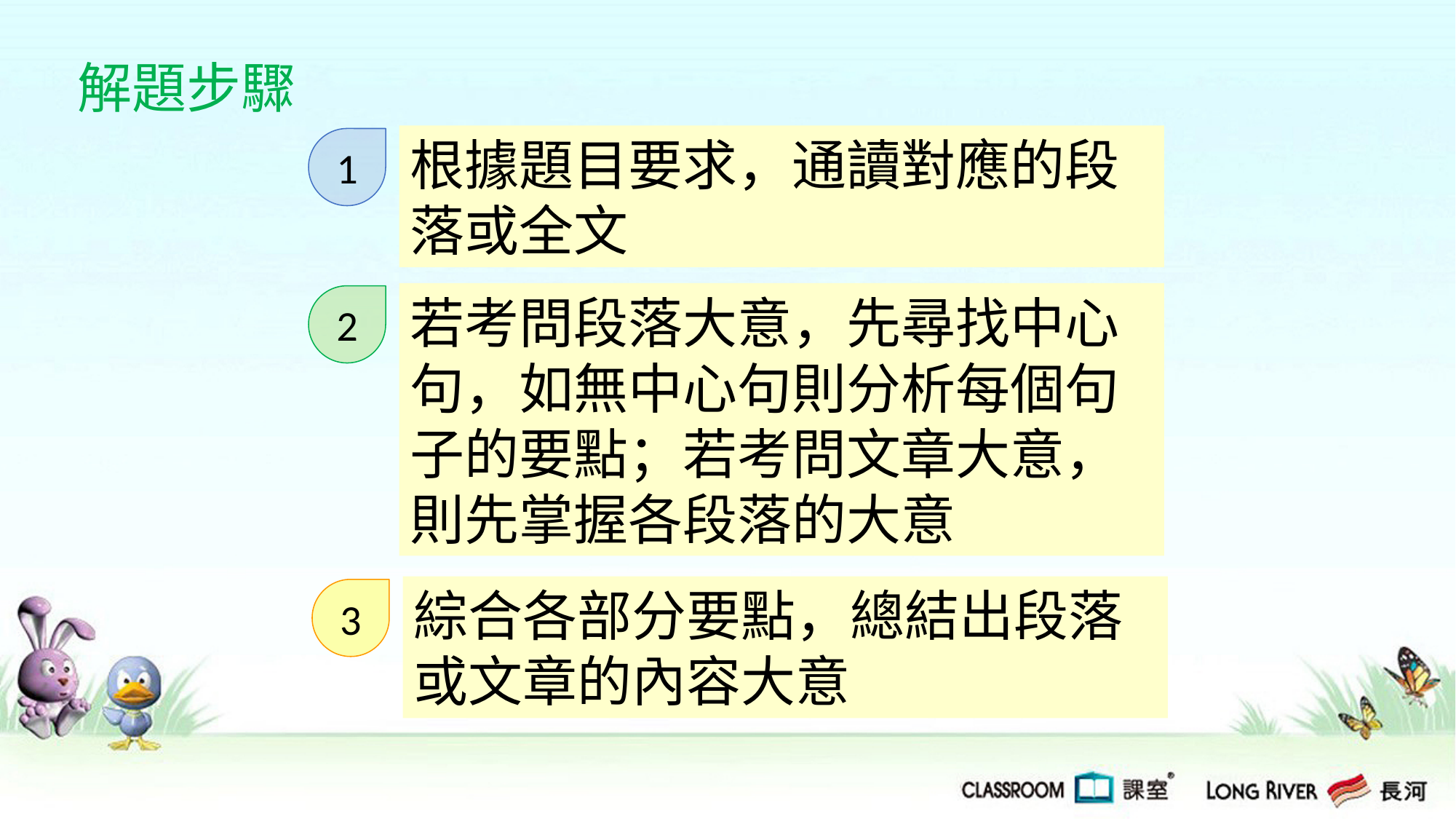

解題步驟
根據題目要求，通讀對應的段落或全文
1
若考問段落大意，先尋找中心句，如無中心句則分析每個句子的要點；若考問文章大意，則先掌握各段落的大意
2
綜合各部分要點，總結出段落或文章的內容大意
3